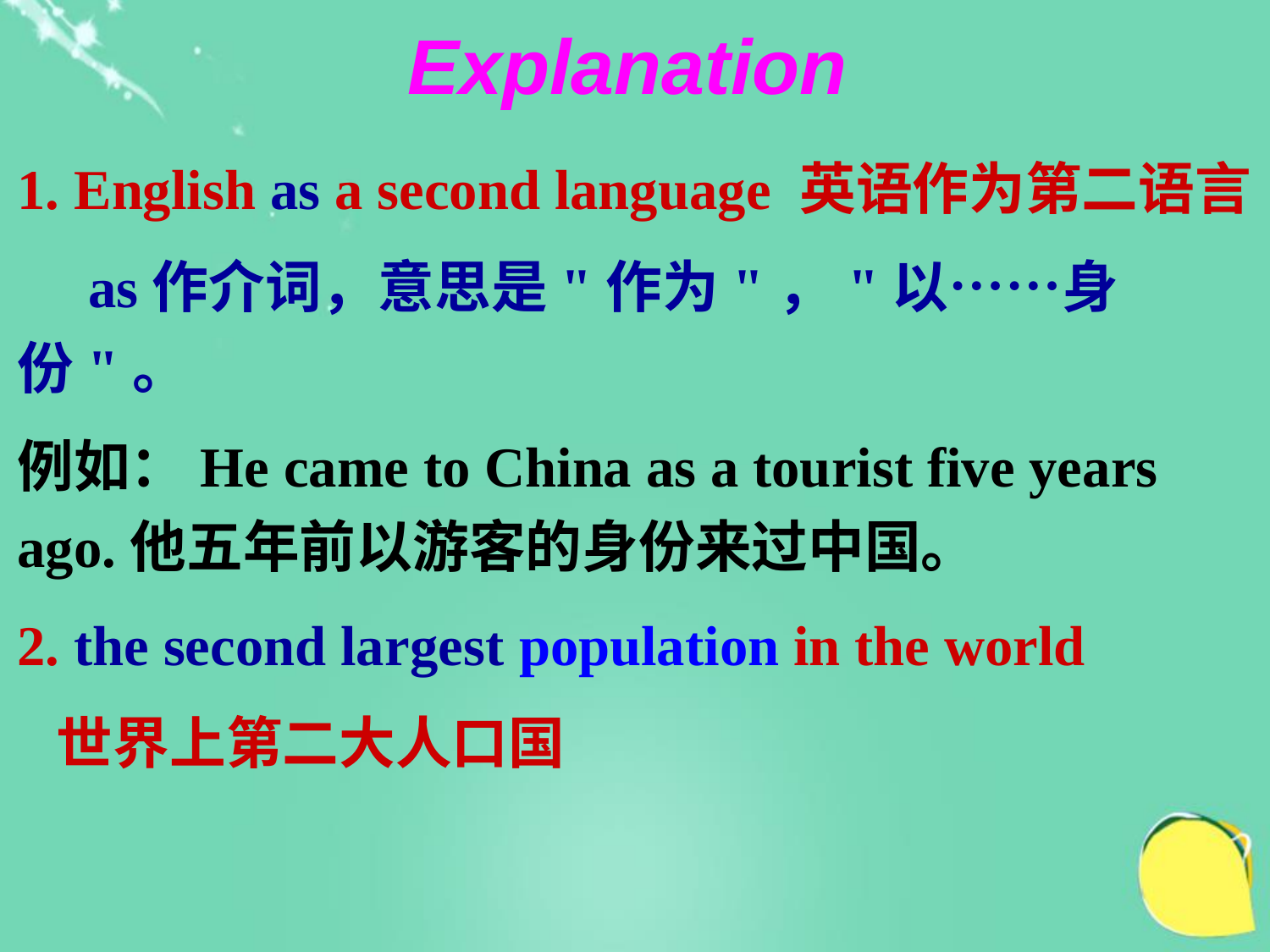

# Explanation
1. English as a second language 英语作为第二语言
     as作介词，意思是"作为"，"以……身份"。
例如：He came to China as a tourist five years ago.他五年前以游客的身份来过中国。
2. the second largest population in the world
  世界上第二大人口国